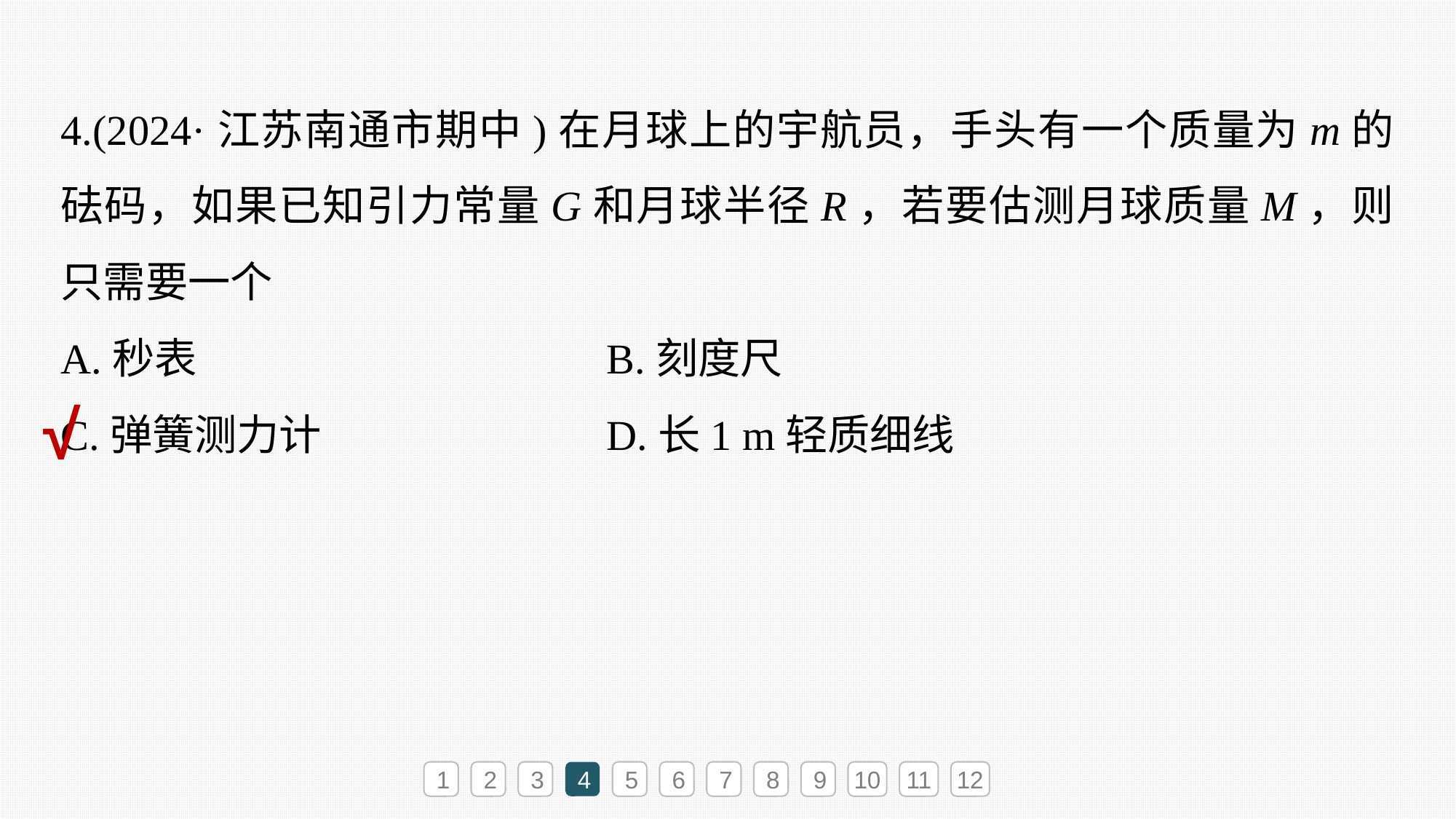

4.(2024·江苏南通市期中)在月球上的宇航员，手头有一个质量为m的砝码，如果已知引力常量G和月球半径R，若要估测月球质量M，则只需要一个
A.秒表  				B.刻度尺
C.弹簧测力计  			D.长1 m轻质细线
√
1
2
3
4
5
6
7
8
9
10
11
12